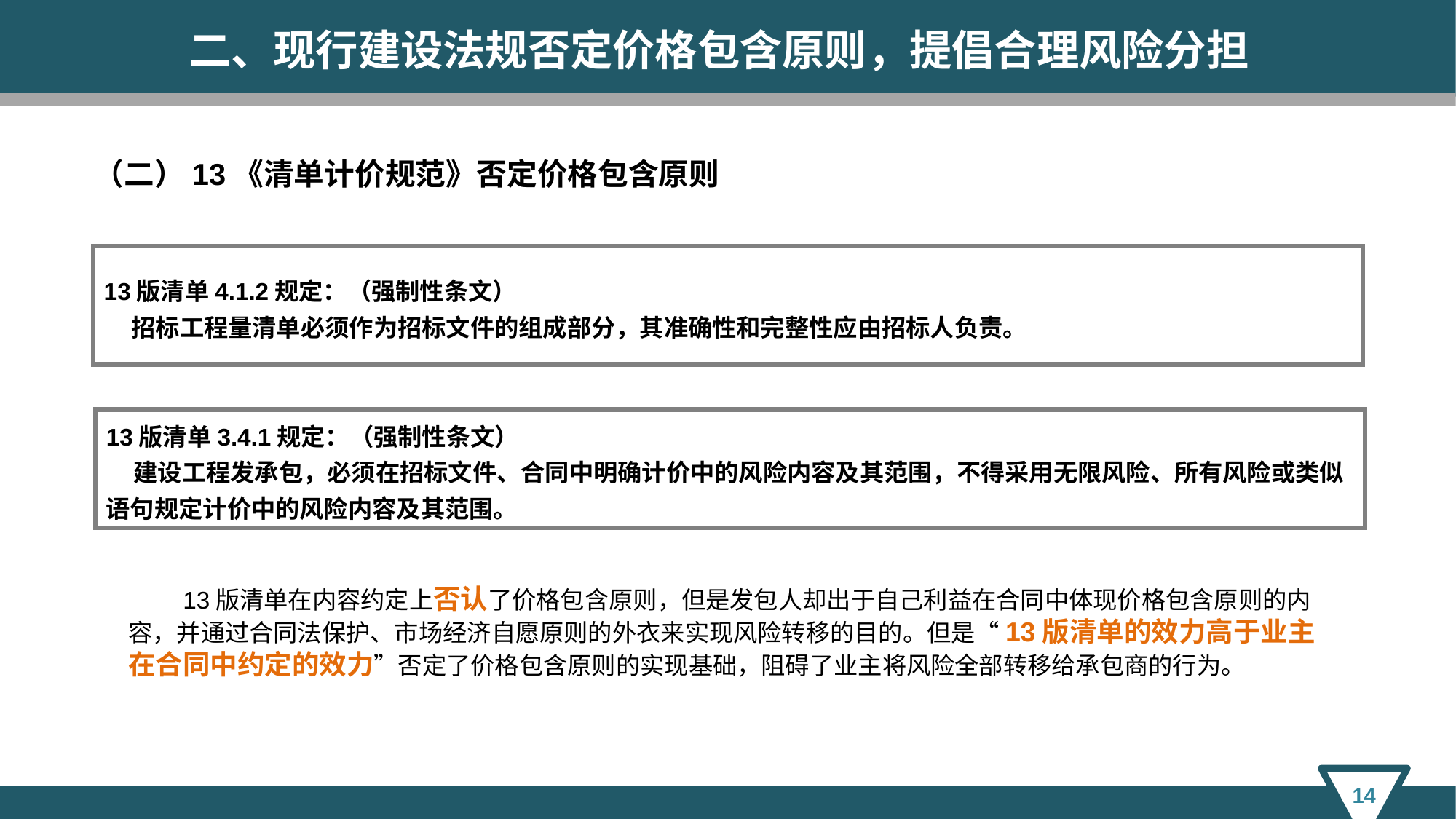

二、现行建设法规否定价格包含原则，提倡合理风险分担
（二）13《清单计价规范》否定价格包含原则
13版清单4.1.2规定：（强制性条文）
    招标工程量清单必须作为招标文件的组成部分，其准确性和完整性应由招标人负责。
13版清单3.4.1规定：（强制性条文）
    建设工程发承包，必须在招标文件、合同中明确计价中的风险内容及其范围，不得采用无限风险、所有风险或类似语句规定计价中的风险内容及其范围。
13版清单在内容约定上否认了价格包含原则，但是发包人却出于自己利益在合同中体现价格包含原则的内容，并通过合同法保护、市场经济自愿原则的外衣来实现风险转移的目的。但是“13版清单的效力高于业主在合同中约定的效力”否定了价格包含原则的实现基础，阻碍了业主将风险全部转移给承包商的行为。